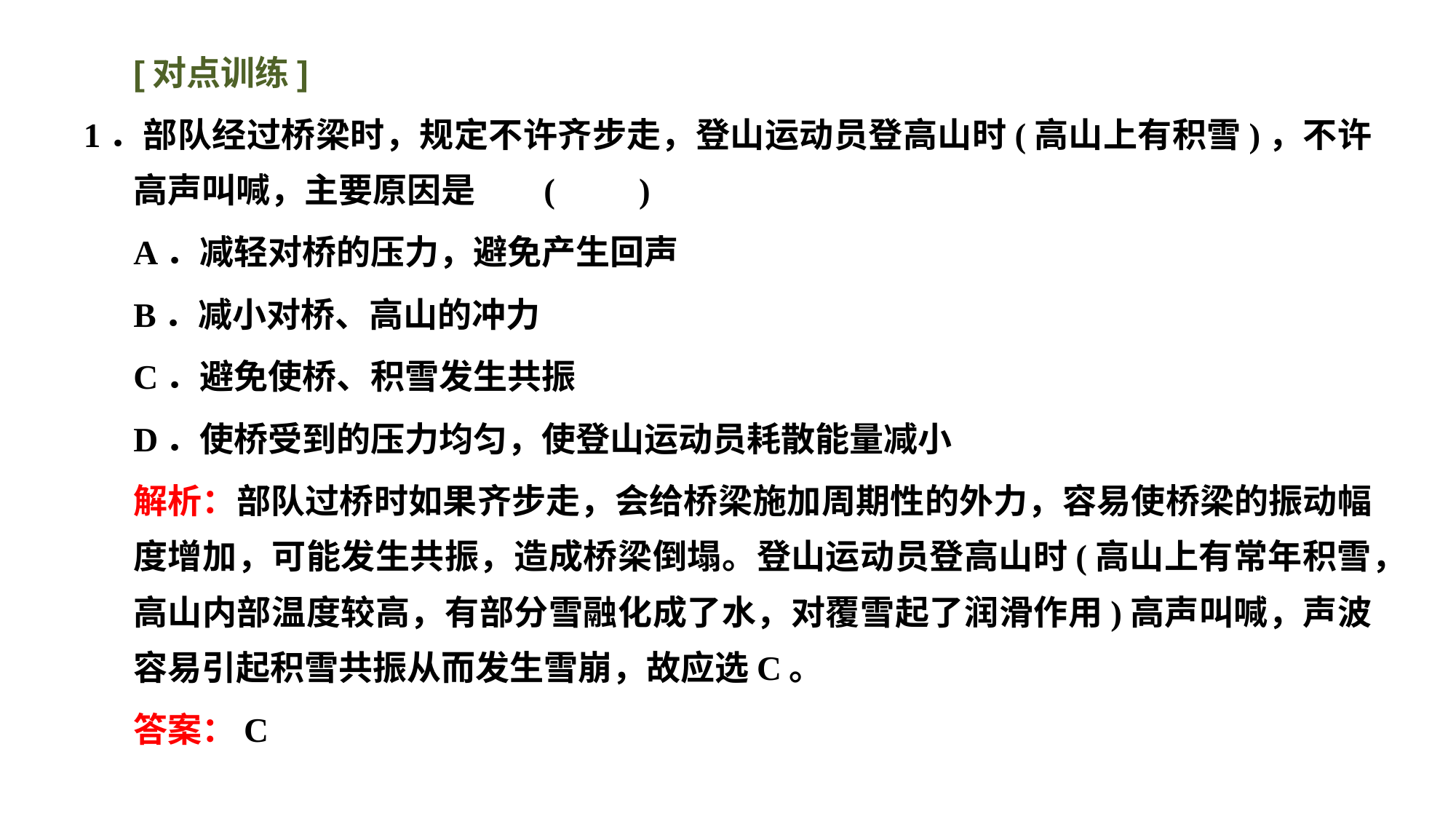

[对点训练]
1．部队经过桥梁时，规定不许齐步走，登山运动员登高山时(高山上有积雪)，不许高声叫喊，主要原因是							(　　)
A．减轻对桥的压力，避免产生回声
B．减小对桥、高山的冲力
C．避免使桥、积雪发生共振
D．使桥受到的压力均匀，使登山运动员耗散能量减小
解析：部队过桥时如果齐步走，会给桥梁施加周期性的外力，容易使桥梁的振动幅度增加，可能发生共振，造成桥梁倒塌。登山运动员登高山时(高山上有常年积雪，高山内部温度较高，有部分雪融化成了水，对覆雪起了润滑作用)高声叫喊，声波容易引起积雪共振从而发生雪崩，故应选C。
答案：C